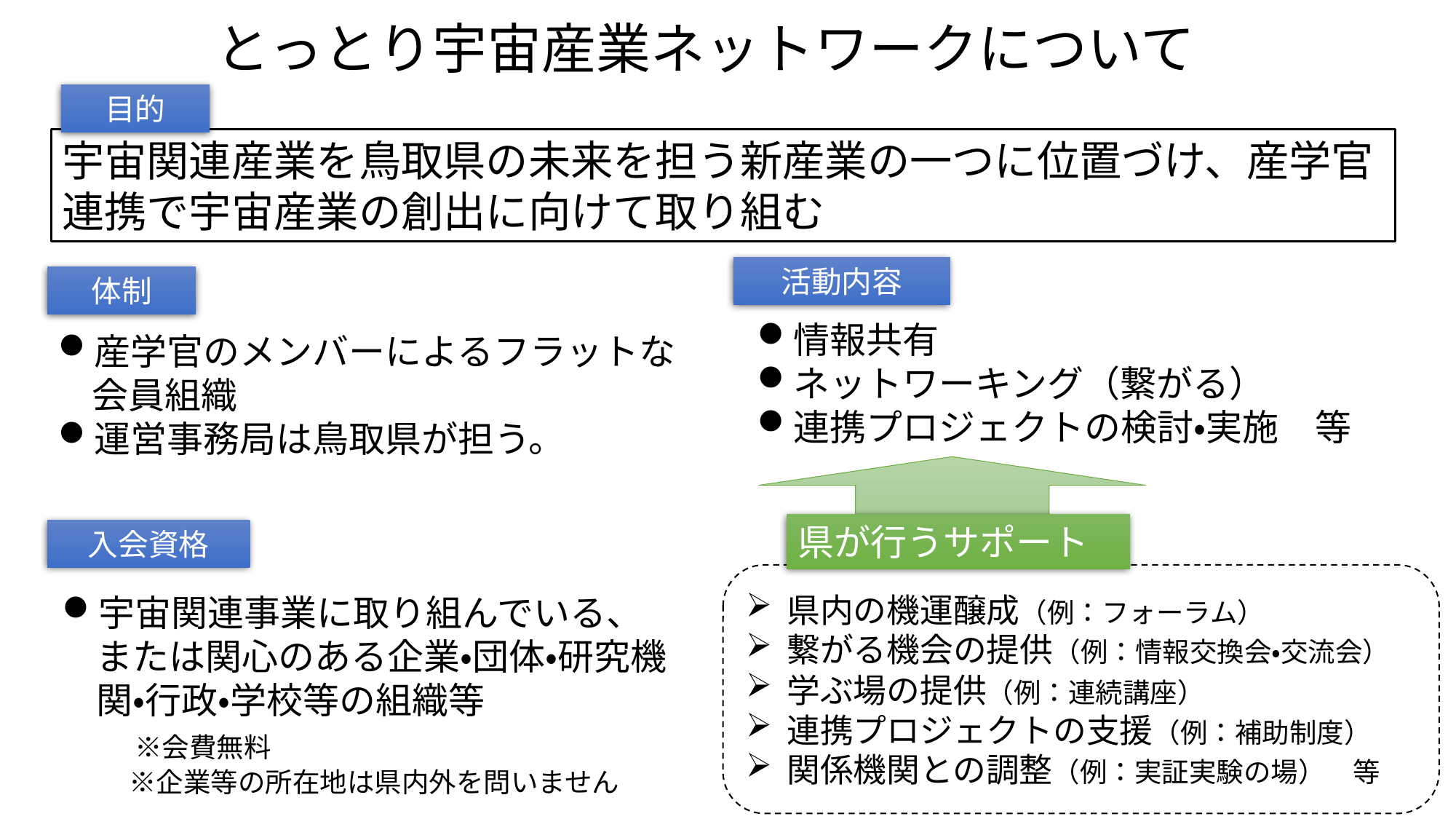

とっとり宇宙産業ネットワークについて
目的
宇宙関連産業を鳥取県の未来を担う新産業の一つに位置づけ、産学官連携で宇宙産業の創出に向けて取り組む
活動内容
体制
情報共有
ネットワーキング（繋がる）
連携プロジェクトの検討・実施　等
産学官のメンバーによるフラットな会員組織
運営事務局は鳥取県が担う。

県が行うサポート
入会資格
県内の機運醸成（例：フォーラム）
繋がる機会の提供（例：情報交換会・交流会）
学ぶ場の提供（例：連続講座）
連携プロジェクトの支援（例：補助制度）
関係機関との調整（例：実証実験の場）　等
宇宙関連事業に取り組んでいる、または関心のある企業・団体・研究機関・行政・学校等の組織等
　　※会費無料
　　  ※企業等の所在地は県内外を問いません